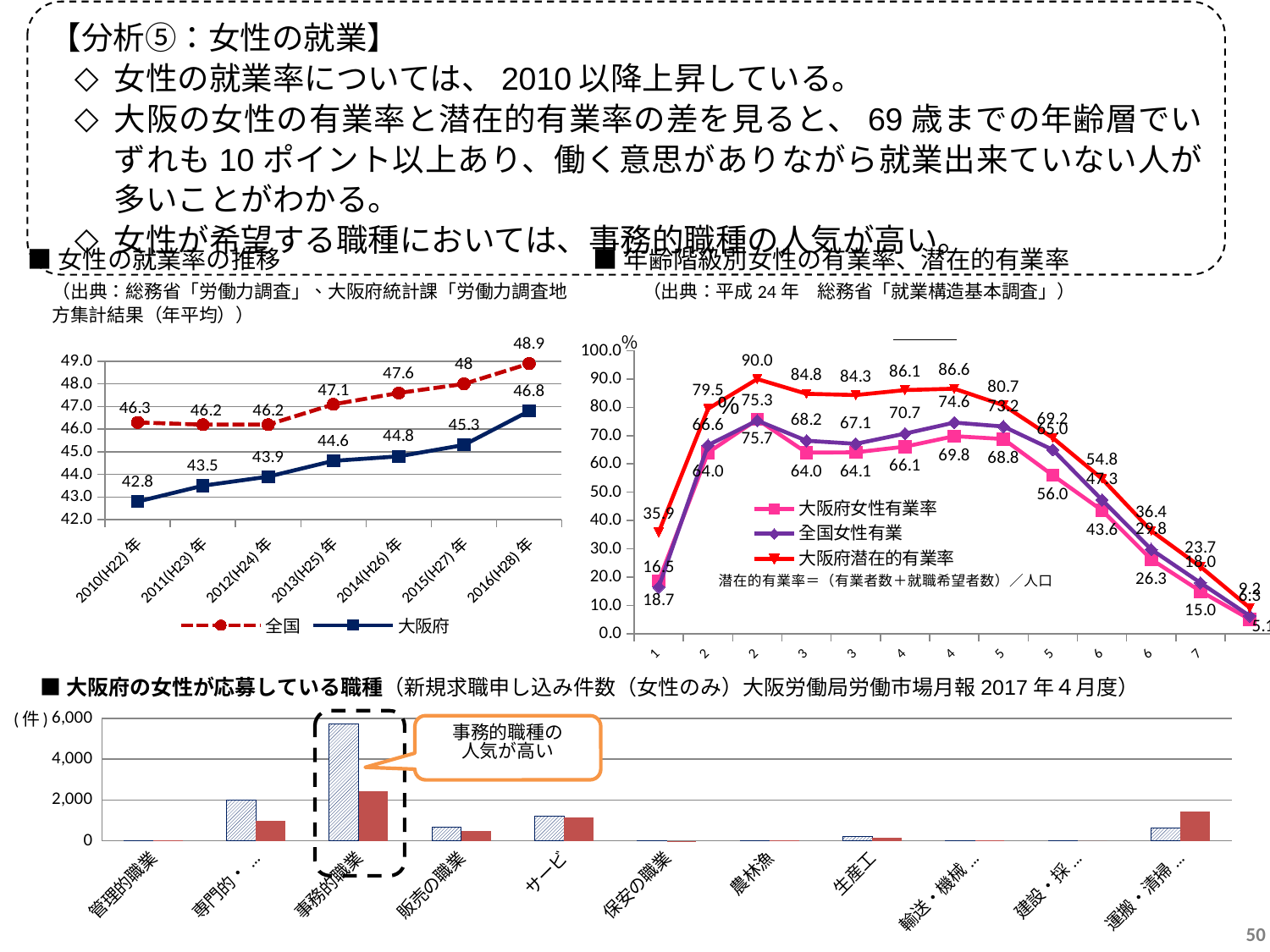

【分析⑤：女性の就業】
女性の就業率については、2010以降上昇している。
大阪の女性の有業率と潜在的有業率の差を見ると、69歳までの年齢層でいずれも10ポイント以上あり、働く意思がありながら就業出来ていない人が多いことがわかる。
女性が希望する職種においては、事務的職種の人気が高い。
■女性の就業率の推移
　（出典：総務省「労働力調査」、大阪府統計課「労働力調査地方集計結果（年平均））
■年齢階級別女性の有業率、潜在的有業率
　（出典：平成24年　総務省「就業構造基本調査」）

### Chart

| Category | 大阪府女性有業率 | 全国女性有業 | 大阪府潜在的有業率 |
|---|---|---|---|
| 15～19歳 | 18.7 | 16.5 | 35.86206896551724 |
| 20～24歳 | 64.0 | 66.6 | 79.45205479452055 |
| 25～29歳 | 75.7 | 75.3 | 89.98435054773083 |
| 30～34歳 | 64.0 | 68.2 | 84.78731074260995 |
| 35～39歳 | 64.1 | 67.1 | 84.33420365535248 |
| 40～44歳 | 66.1 | 70.7 | 86.09179415855354 |
| 45～49歳 | 69.8 | 74.6 | 86.58125421443022 |
| 50～54歳 | 68.8 | 73.2 | 80.72337042925278 |
| 55～59歳 | 56.0 | 65.0 | 69.19393455706306 |
| 60～64歳 | 43.6 | 47.3 | 54.75992228698306 |
| 65～69歳 | 26.3 | 29.8 | 36.38089212274597 |
| 70～74歳 | 15.0 | 18.0 | 23.697478991596636 |
| 75歳以上 | 5.1 | 6.3 | 9.184564344333857 |

### Chart

| Category | 全国 | 大阪府 |
|---|---|---|
| 2010(H22)年 | 46.3 | 42.8 |
| 2011(H23)年 | 46.2 | 43.5 |
| 2012(H24)年 | 46.2 | 43.9 |
| 2013(H25)年 | 47.1 | 44.6 |
| 2014(H26)年 | 47.6 | 44.8 |
| 2015(H27)年 | 48.0 | 45.3 |
| 2016(H28)年 | 48.9 | 46.8 |
%
■大阪府の女性が応募している職種（新規求職申し込み件数（女性のみ）大阪労働局労働市場月報2017年４月度）

### Chart

| Category | 一般 | パート |
|---|---|---|
| 管理的職業 | 21.0 | 3.0 |
| 専門的・技術的職業 | 2015.0 | 966.0 |
| 事務的職業 | 5720.0 | 2431.0 |
| 販売の職業 | 655.0 | 487.0 |
| サービスの職業 | 1187.0 | 1133.0 |
| 保安の職業 | 5.0 | 2.0 |
| 農林漁業の職業 | 11.0 | 7.0 |
| 生産工程の職業 | 221.0 | 136.0 |
| 輸送・機械運転の職業 | 24.0 | 3.0 |
| 建設・採掘の職業 | 3.0 | 0.0 |
| 運搬・清掃・放送等の職業 | 605.0 | 1436.0 |
50